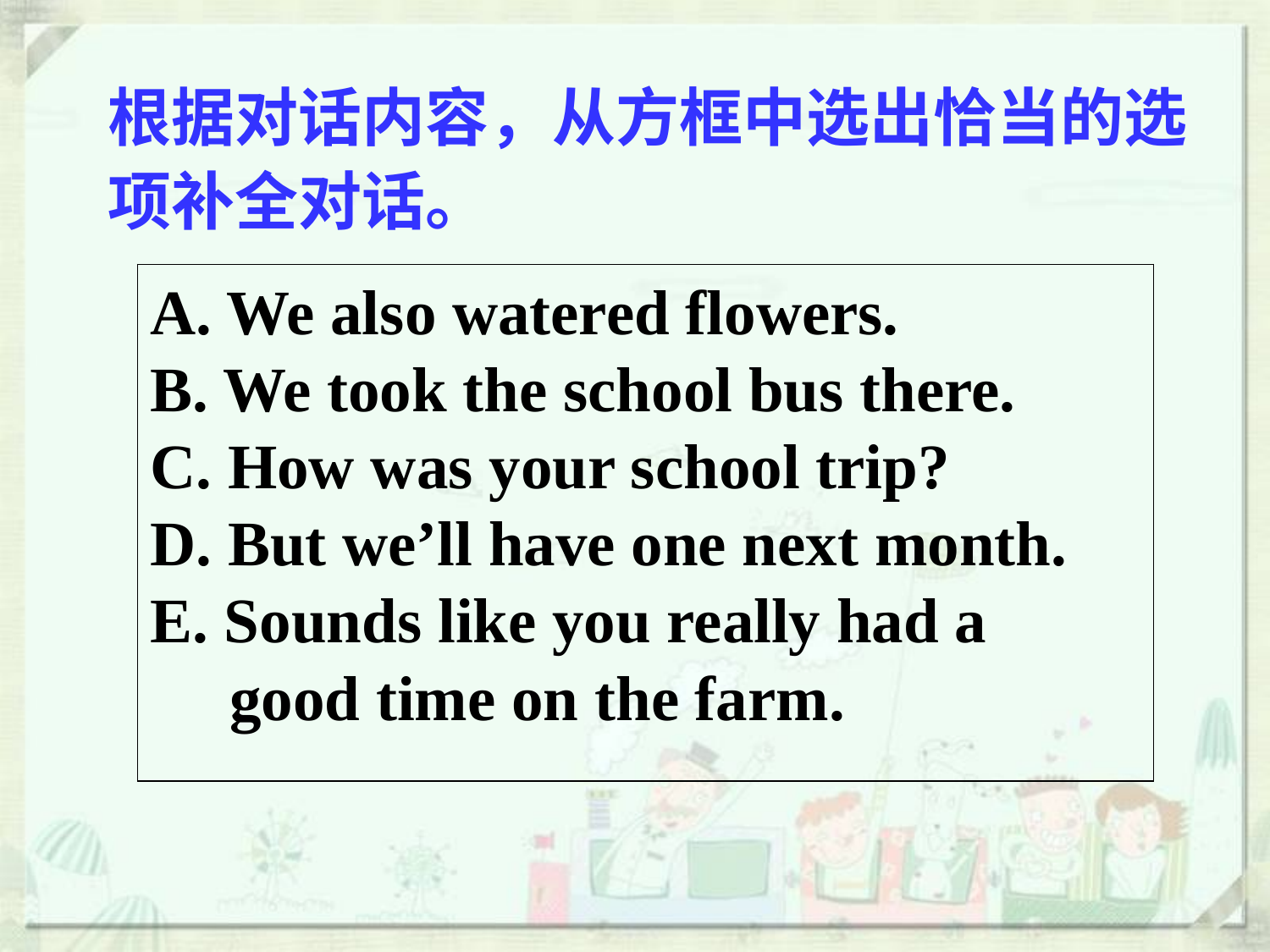

根据对话内容，从方框中选出恰当的选项补全对话。
| A. We also watered flowers. B. We took the school bus there. C. How was your school trip? D. But we’ll have one next month. E. Sounds like you really had a good time on the farm. |
| --- |